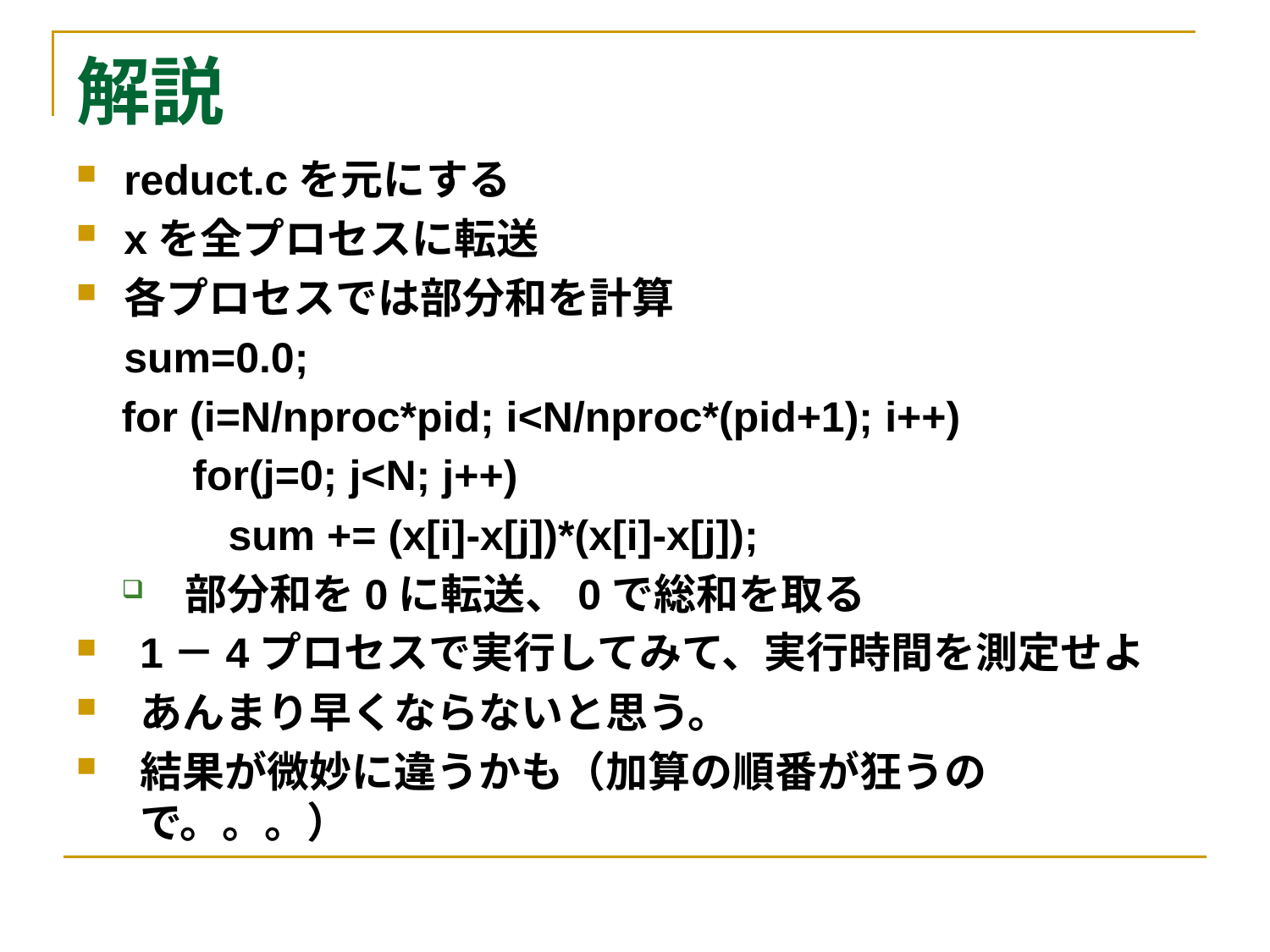

# 解説
reduct.cを元にする
xを全プロセスに転送
各プロセスでは部分和を計算
sum=0.0;
for (i=N/nproc*pid; i<N/nproc*(pid+1); i++)
      for(j=0; j<N; j++)
         sum += (x[i]-x[j])*(x[i]-x[j]);
部分和を0に転送、0で総和を取る
1－4プロセスで実行してみて、実行時間を測定せよ
あんまり早くならないと思う。
結果が微妙に違うかも（加算の順番が狂うので。。。）